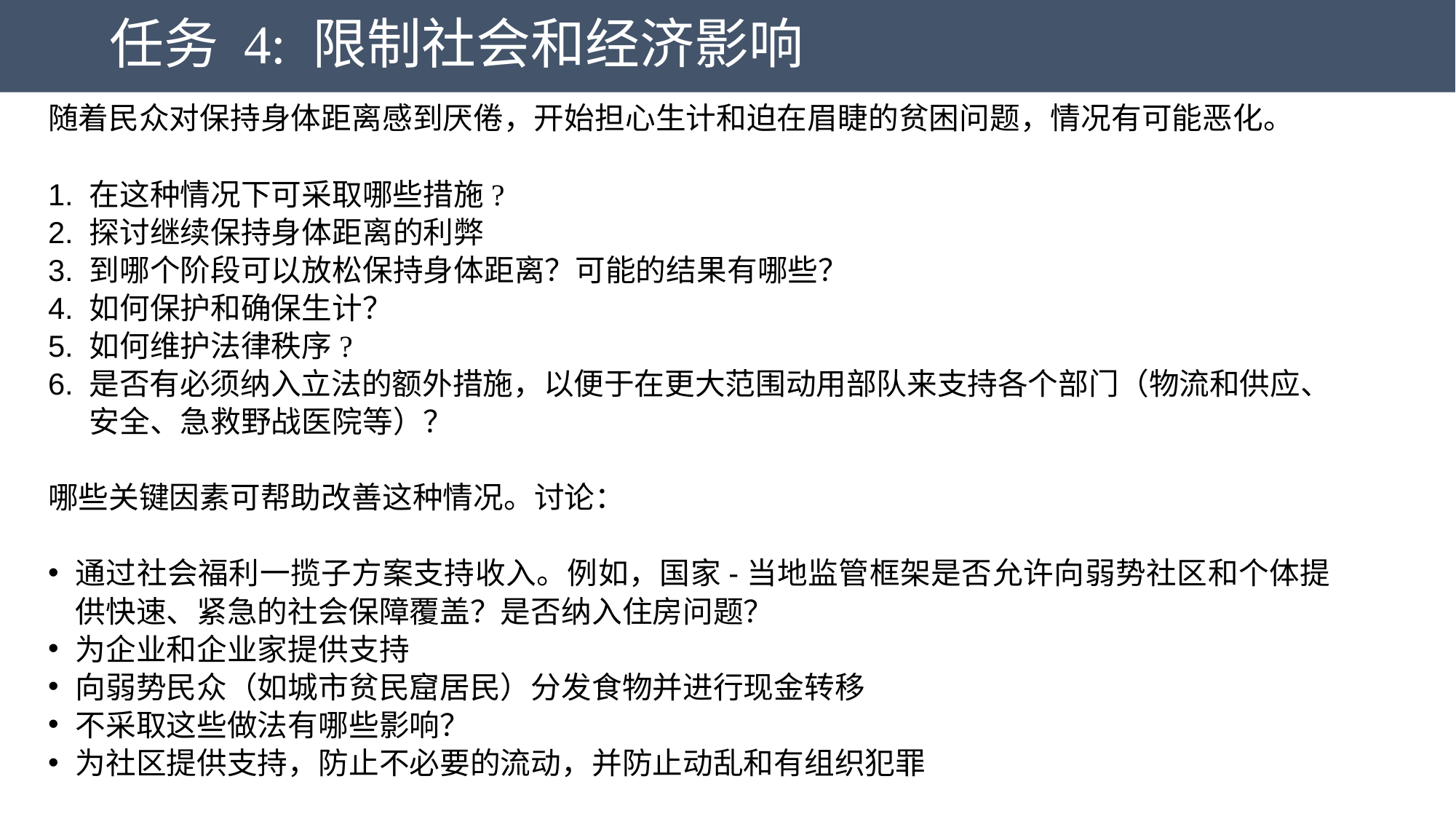

# 任务 4: 限制社会和经济影响
随着民众对保持身体距离感到厌倦，开始担心生计和迫在眉睫的贫困问题，情况有可能恶化。

在这种情况下可采取哪些措施?
探讨继续保持身体距离的利弊
到哪个阶段可以放松保持身体距离？可能的结果有哪些？
如何保护和确保生计？
如何维护法律秩序?
是否有必须纳入立法的额外措施，以便于在更大范围动用部队来支持各个部门（物流和供应、安全、急救野战医院等）？

哪些关键因素可帮助改善这种情况。讨论：

通过社会福利一揽子方案支持收入。例如，国家-当地监管框架是否允许向弱势社区和个体提供快速、紧急的社会保障覆盖？是否纳入住房问题？
为企业和企业家提供支持
向弱势民众（如城市贫民窟居民）分发食物并进行现金转移
不采取这些做法有哪些影响？
为社区提供支持，防止不必要的流动，并防止动乱和有组织犯罪